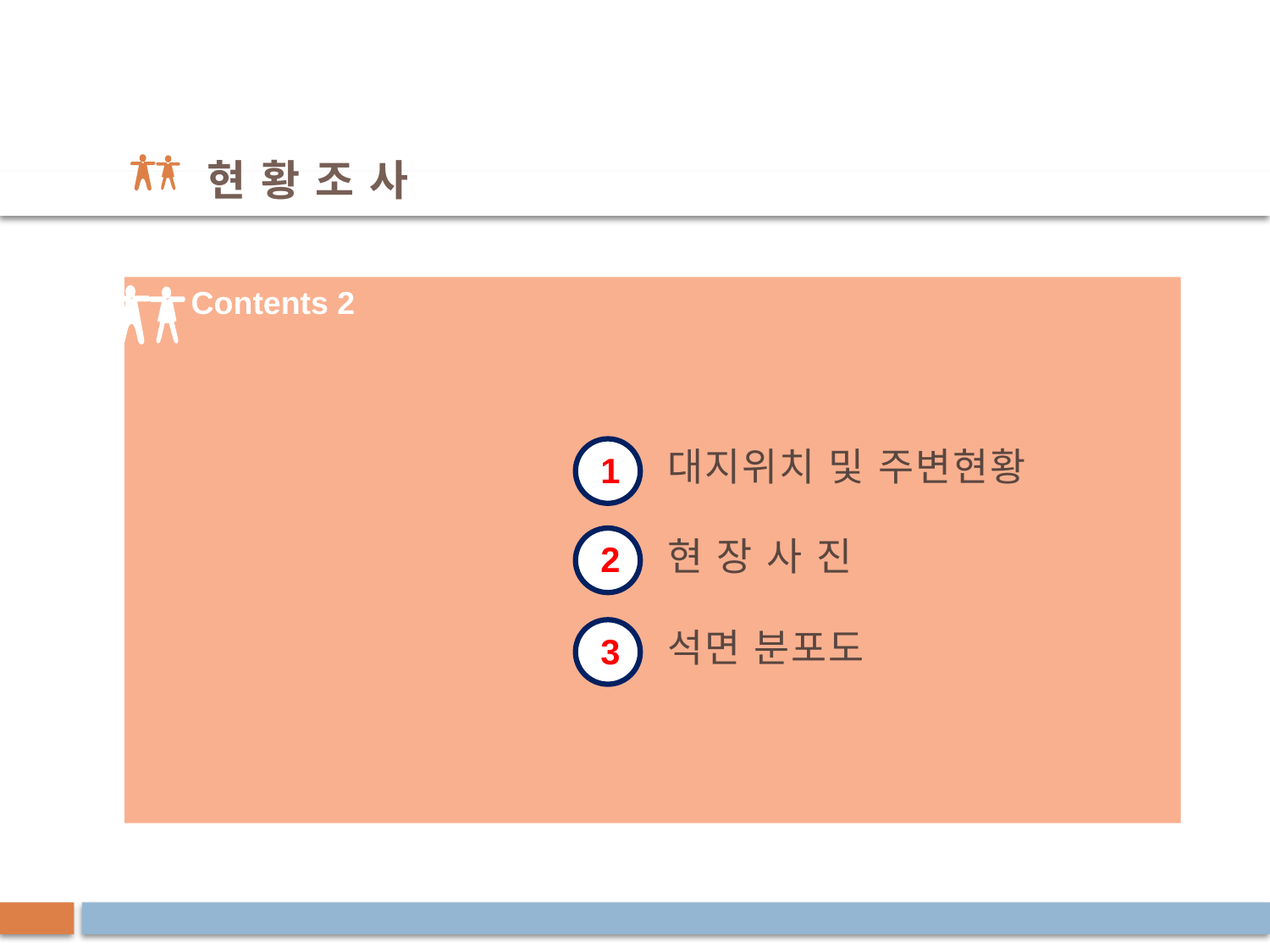

현 황 조 사

Contents 2

대지위치 및 주변현황

1
현 장 사 진

2
석면 분포도

3